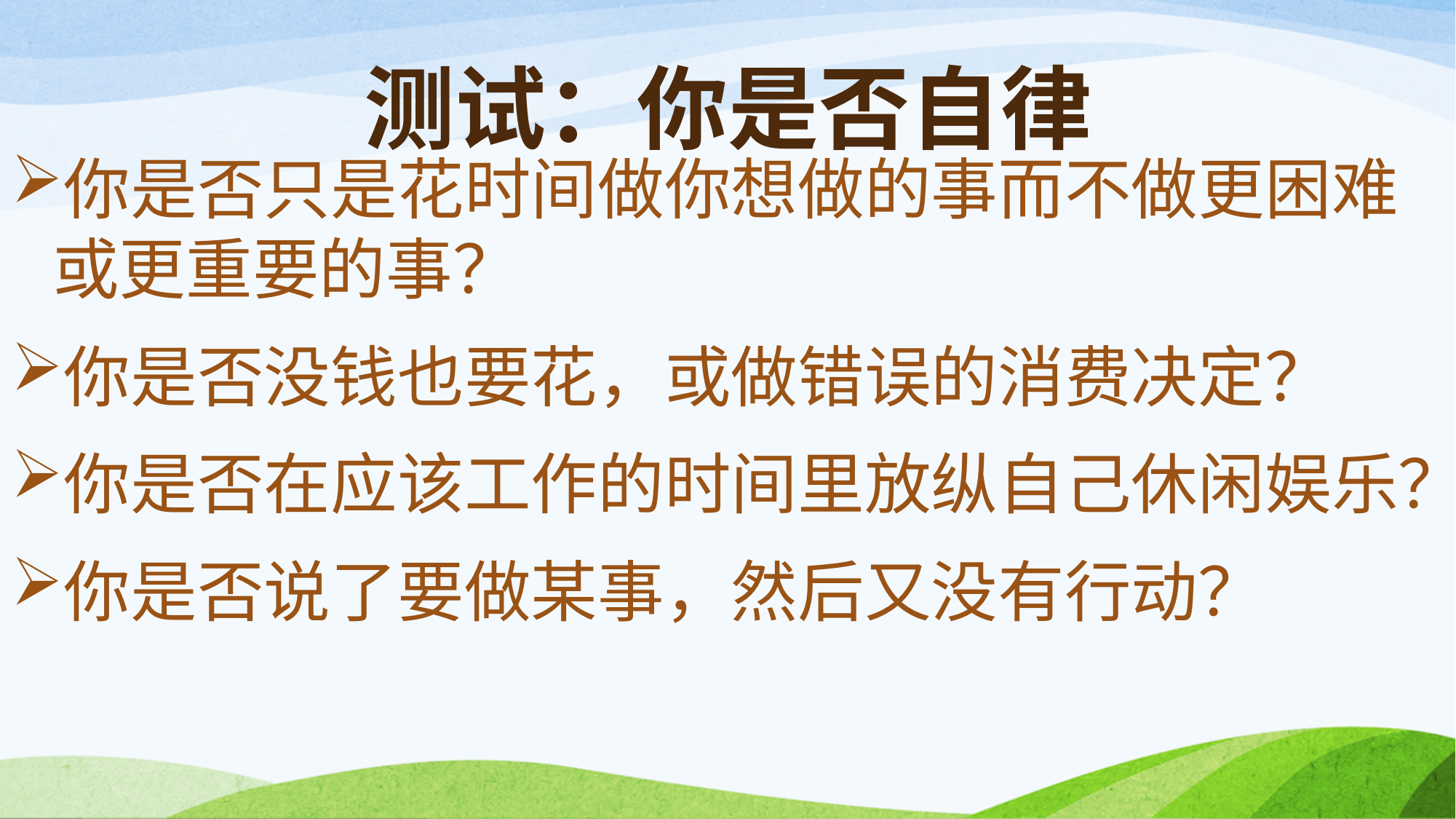

# 测试：你是否自律
你是否只是花时间做你想做的事而不做更困难或更重要的事？
你是否没钱也要花，或做错误的消费决定？
你是否在应该工作的时间里放纵自己休闲娱乐？
你是否说了要做某事，然后又没有行动？